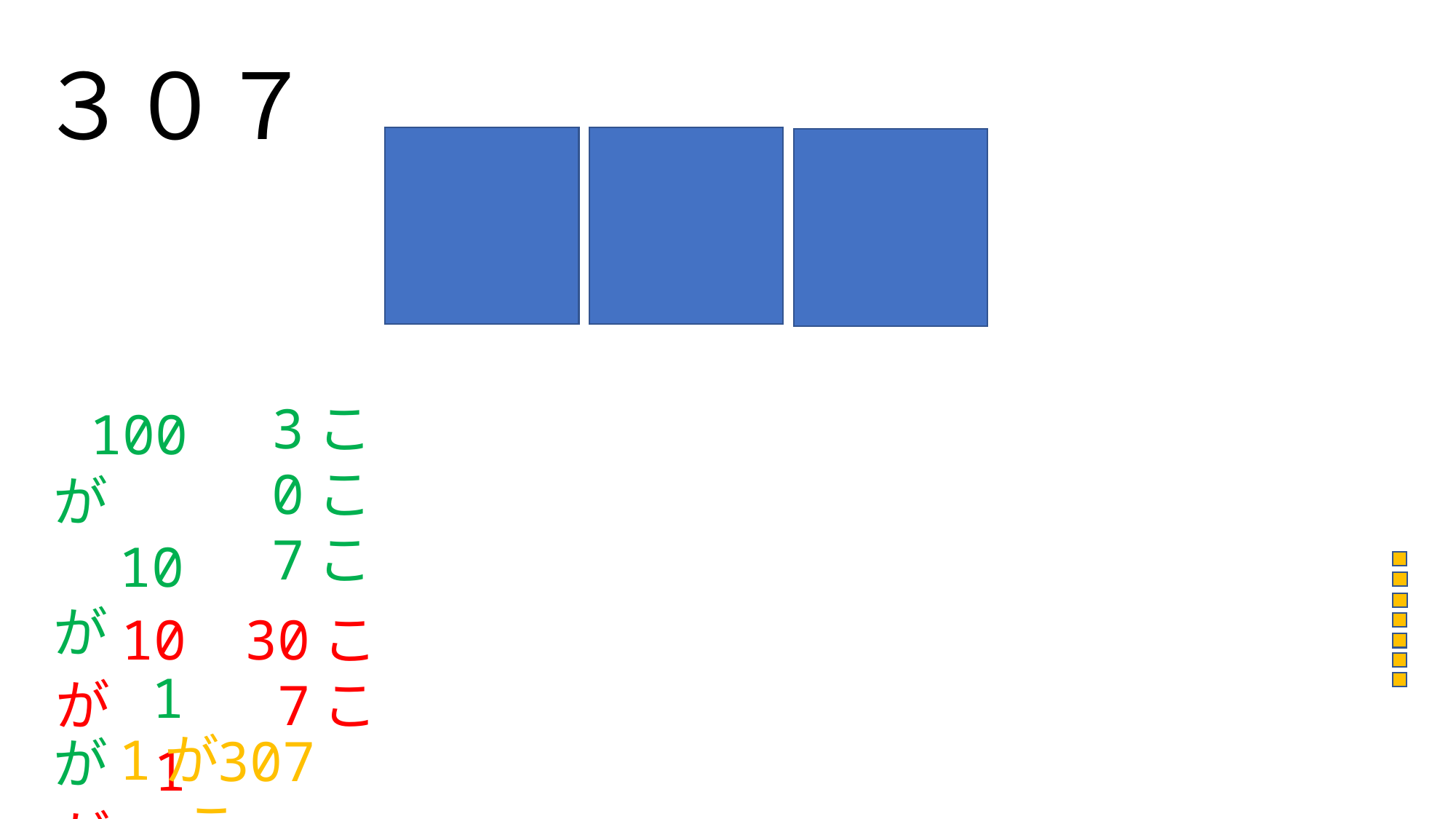

３０７

 100が
  10が
   1が
 3こ
 0こ
 7こ

  10が
   1が
 30こ
  7こ

  1が
 307こ